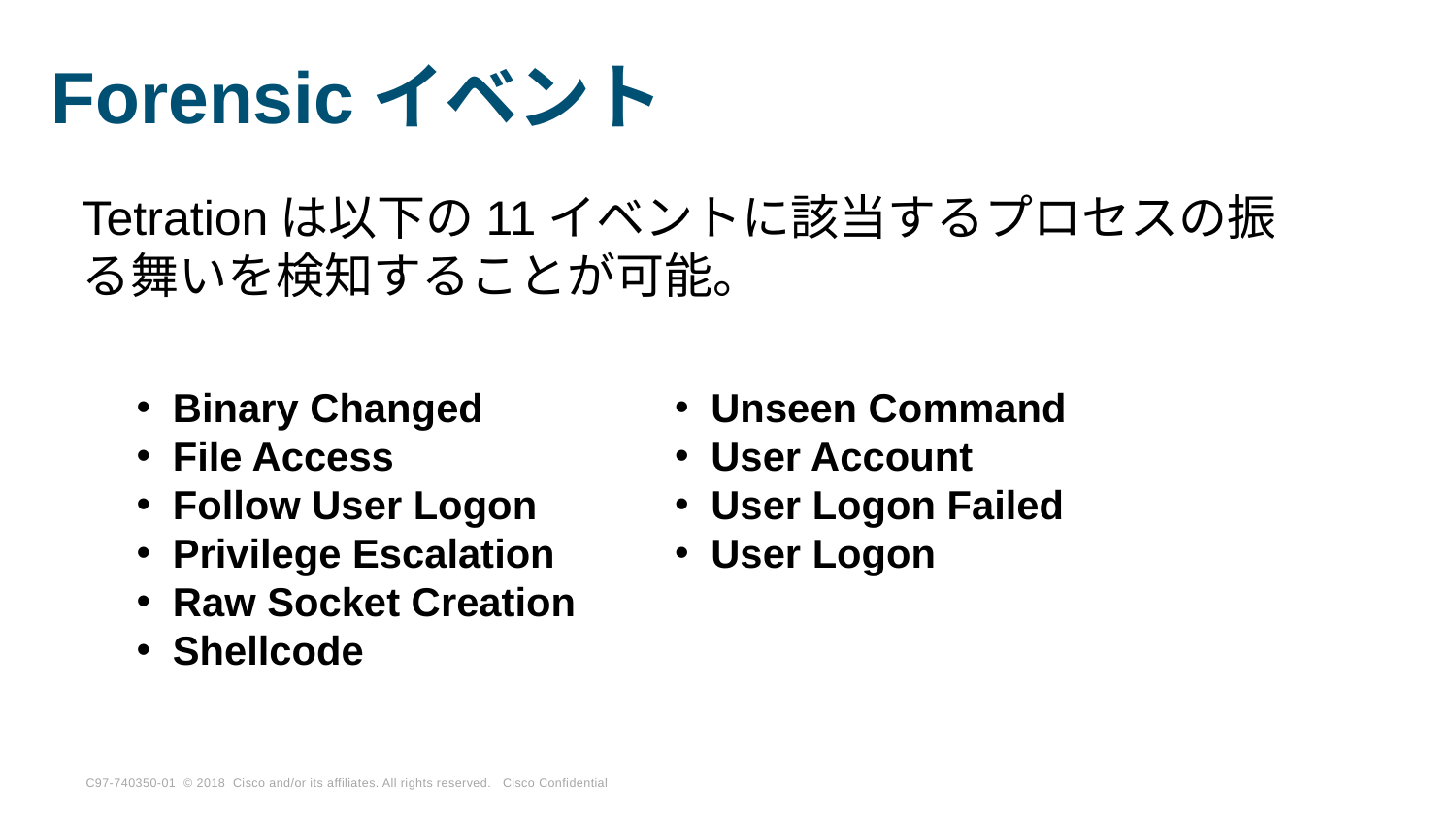

# Forensicイベント
Tetrationは以下の11イベントに該当するプロセスの振る舞いを検知することが可能。
Unseen Command
User Account
User Logon Failed
User Logon

Binary Changed
File Access
Follow User Logon
Privilege Escalation
Raw Socket Creation
Shellcode